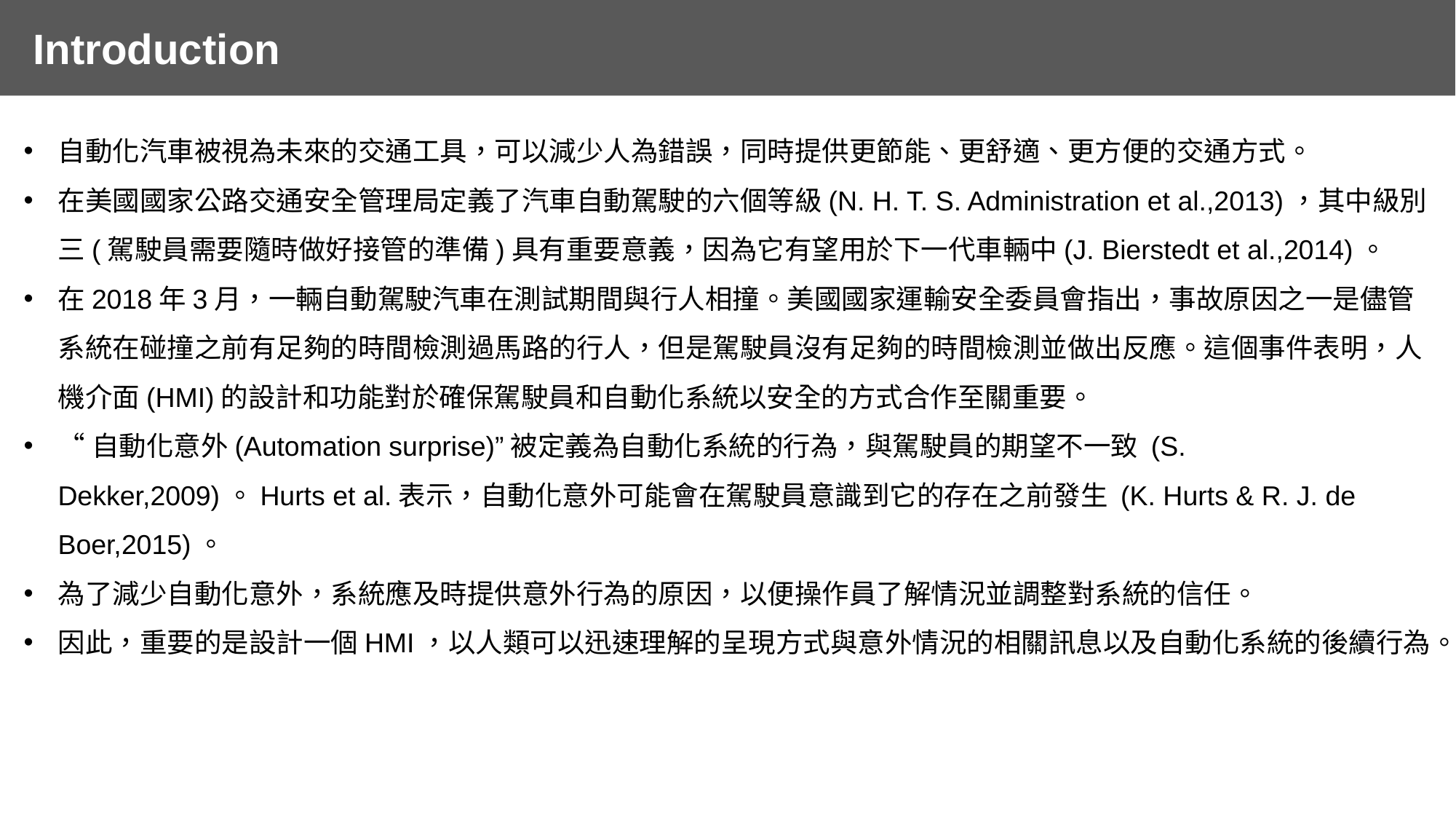

Introduction
自動化汽車被視為未來的交通工具，可以減少人為錯誤，同時提供更節能、更舒適、更方便的交通方式。
在美國國家公路交通安全管理局定義了汽車自動駕駛的六個等級(N. H. T. S. Administration et al.,2013)，其中級別三(駕駛員需要隨時做好接管的準備)具有重要意義，因為它有望用於下一代車輛中(J. Bierstedt et al.,2014)。
在2018年3月，一輛自動駕駛汽車在測試期間與行人相撞。美國國家運輸安全委員會指出，事故原因之一是儘管系統在碰撞之前有足夠的時間檢測過馬路的行人，但是駕駛員沒有足夠的時間檢測並做出反應。這個事件表明，人機介面(HMI)的設計和功能對於確保駕駛員和自動化系統以安全的方式合作至關重要。
“自動化意外(Automation surprise)”被定義為自動化系統的行為，與駕駛員的期望不一致 (S. Dekker,2009)。Hurts et al.表示，自動化意外可能會在駕駛員意識到它的存在之前發生 (K. Hurts & R. J. de Boer,2015)。
為了減少自動化意外，系統應及時提供意外行為的原因，以便操作員了解情況並調整對系統的信任。
因此，重要的是設計一個HMI，以人類可以迅速理解的呈現方式與意外情況的相關訊息以及自動化系統的後續行為。